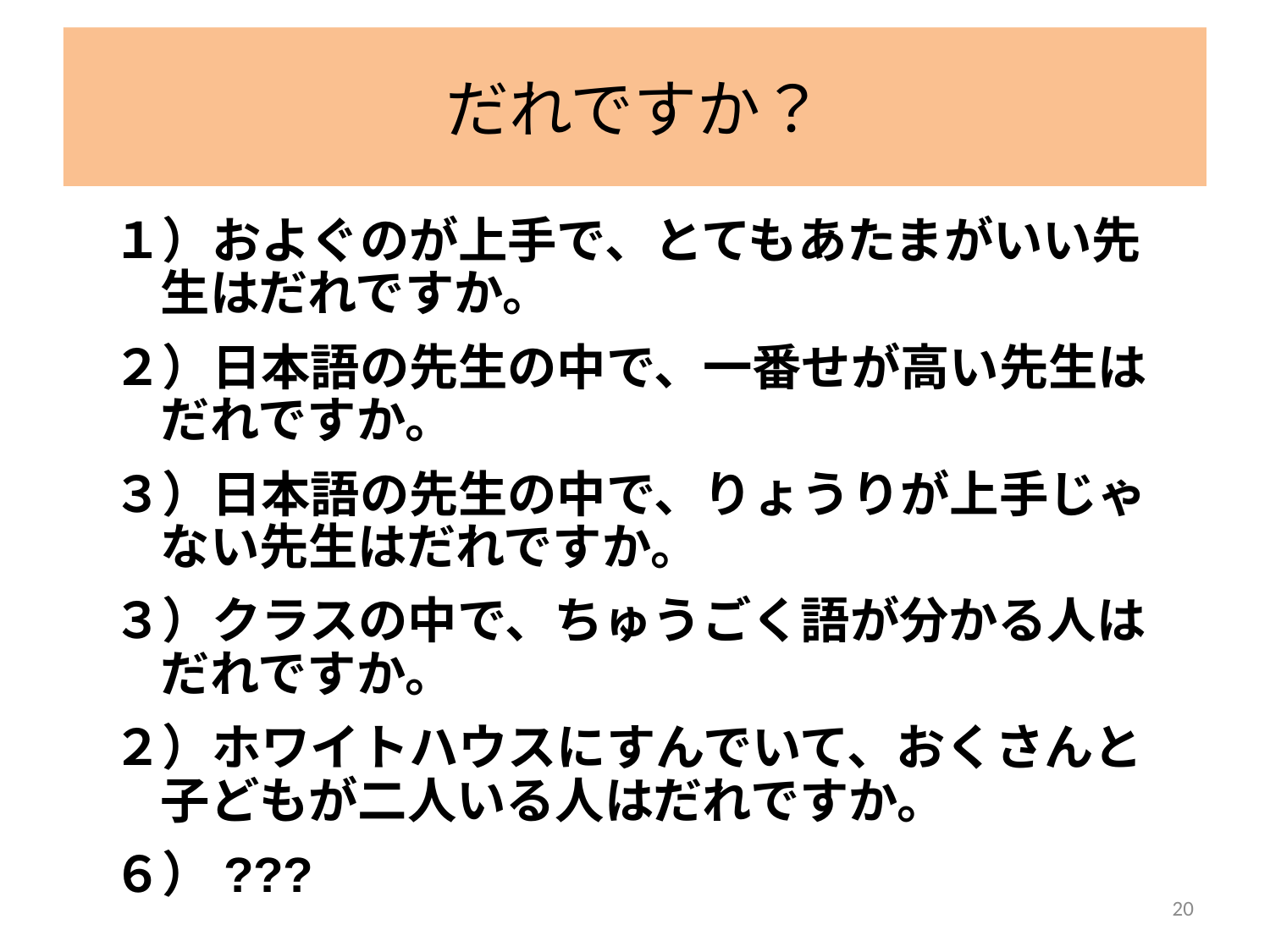

だれですか？
１）およぐのが上手で、とてもあたまがいい先生はだれですか。
２）日本語の先生の中で、一番せが高い先生はだれですか。
３）日本語の先生の中で、りょうりが上手じゃない先生はだれですか。
３）クラスの中で、ちゅうごく語が分かる人はだれですか。
２）ホワイトハウスにすんでいて、おくさんと子どもが二人いる人はだれですか。
６）???

20